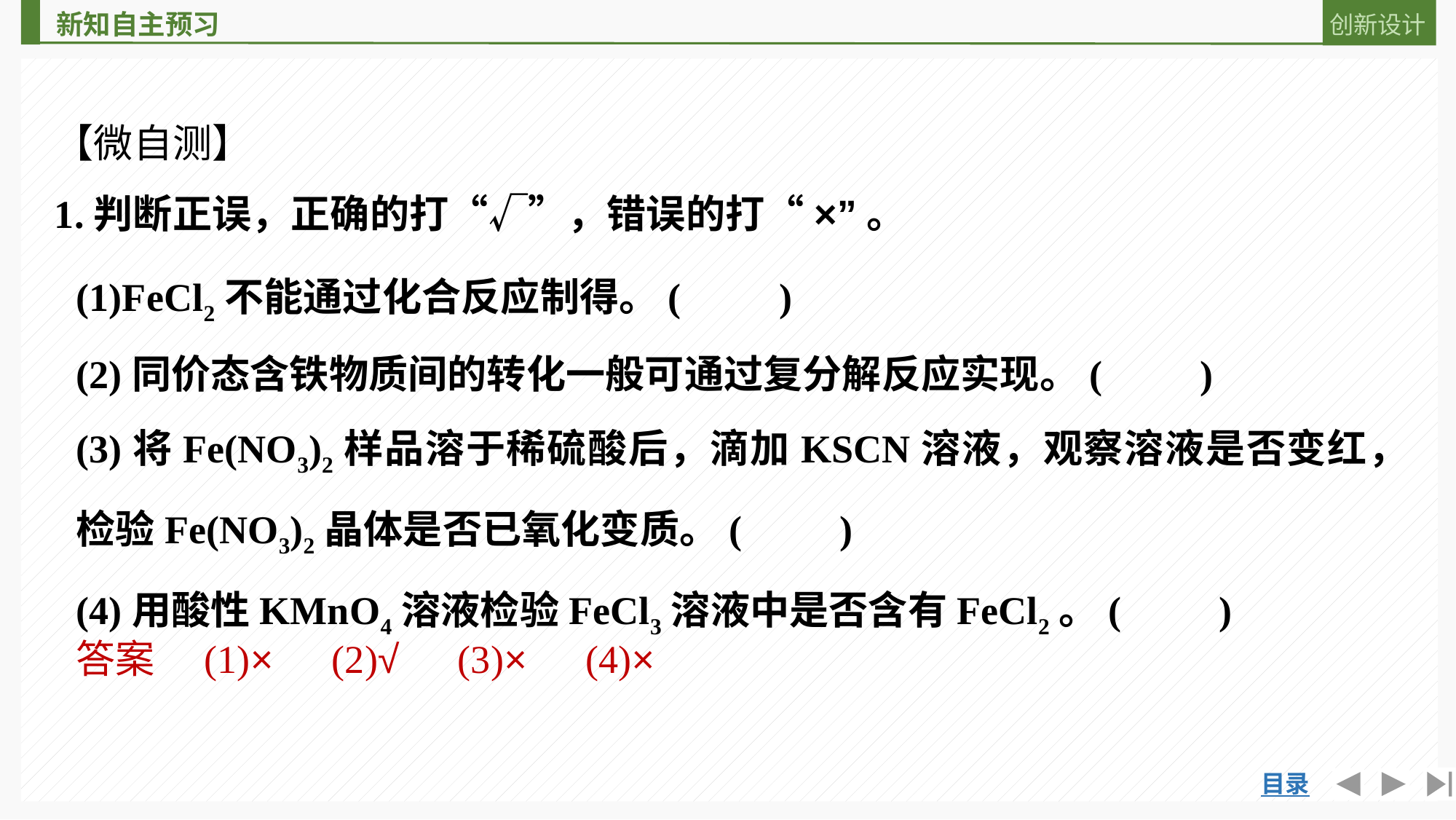

【微自测】
1.判断正误，正确的打“√”，错误的打“×”。
(1)FeCl2不能通过化合反应制得。(　　)
(2)同价态含铁物质间的转化一般可通过复分解反应实现。(　　)
(3)将Fe(NO3)2样品溶于稀硫酸后，滴加KSCN溶液，观察溶液是否变红，检验Fe(NO3)2晶体是否已氧化变质。(　　)
(4)用酸性KMnO4溶液检验FeCl3溶液中是否含有FeCl2。(　　)
答案　(1)×　(2)√　(3)×　(4)×